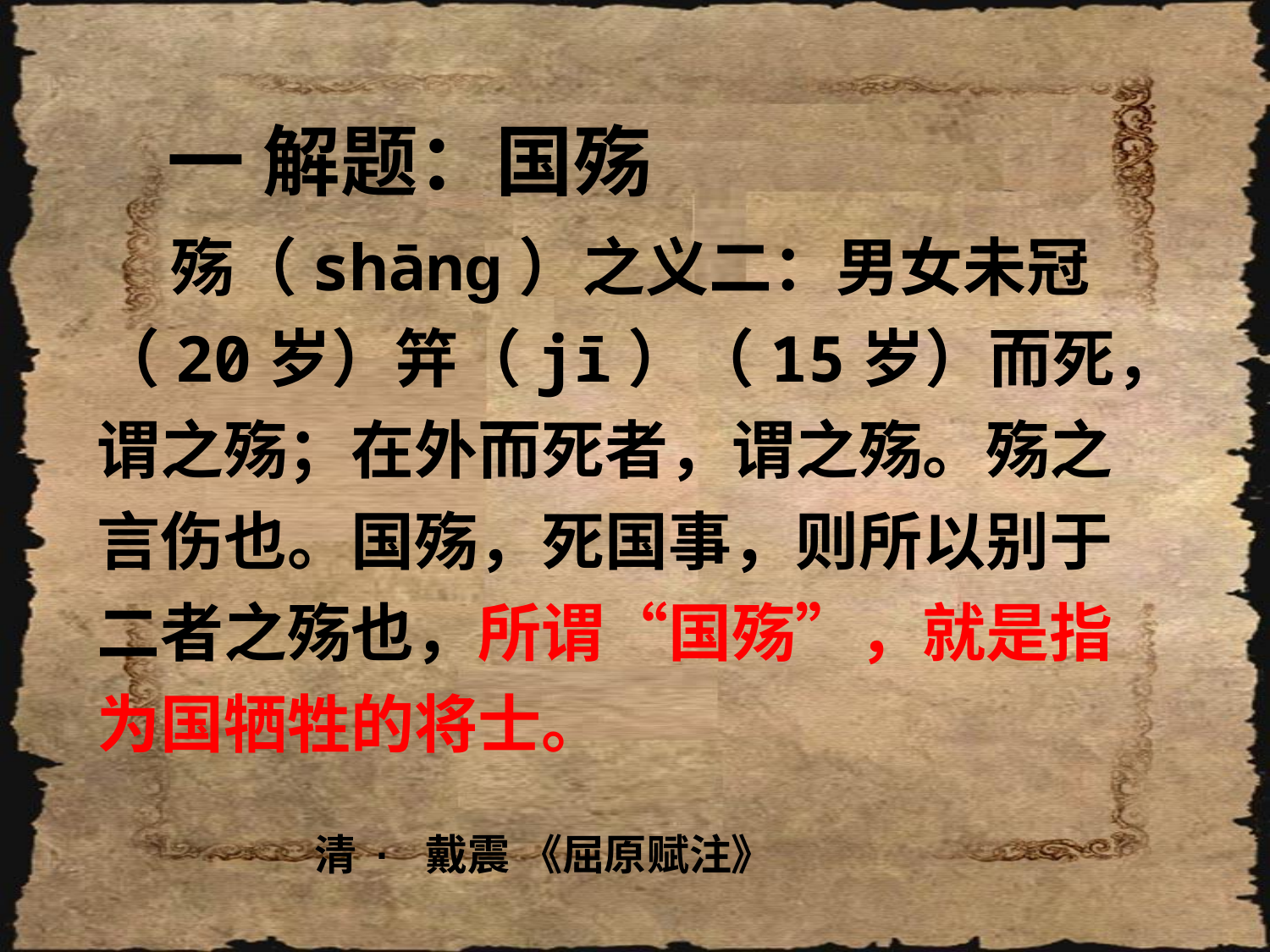

一 解题：国殇
    殇（shāng）之义二：男女未冠（20岁）笄（jī）（15岁）而死，谓之殇；在外而死者，谓之殇。殇之言伤也。国殇，死国事，则所以别于二者之殇也，所谓“国殇”，就是指为国牺牲的将士。
              清 · 戴震 《屈原赋注》